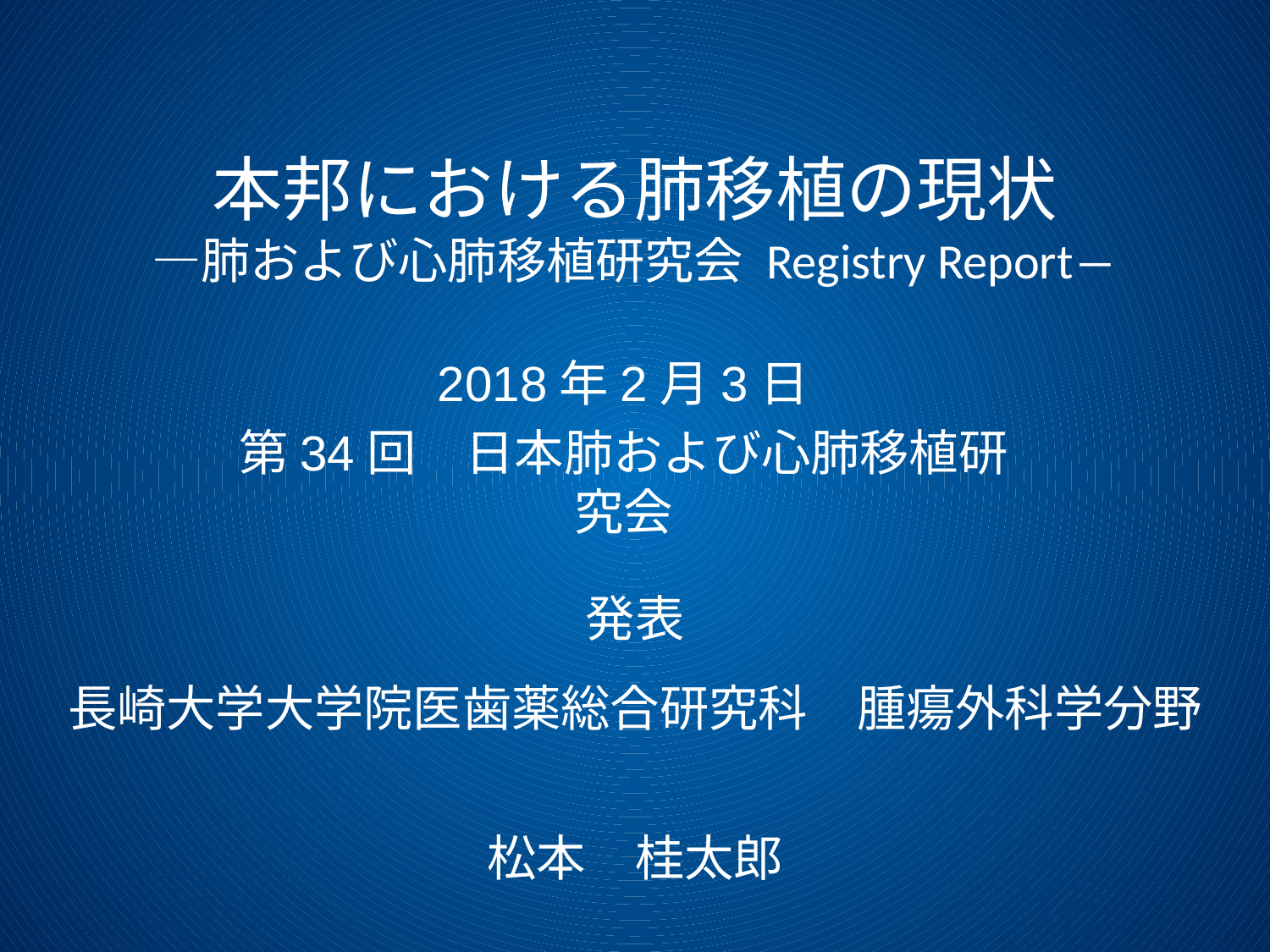

# 本邦における肺移植の現状 ―肺および心肺移植研究会 Registry Report―
2018年2月3日
第34回　日本肺および心肺移植研究会
発表
長崎大学大学院医歯薬総合研究科　腫瘍外科学分野
松本　桂太郎